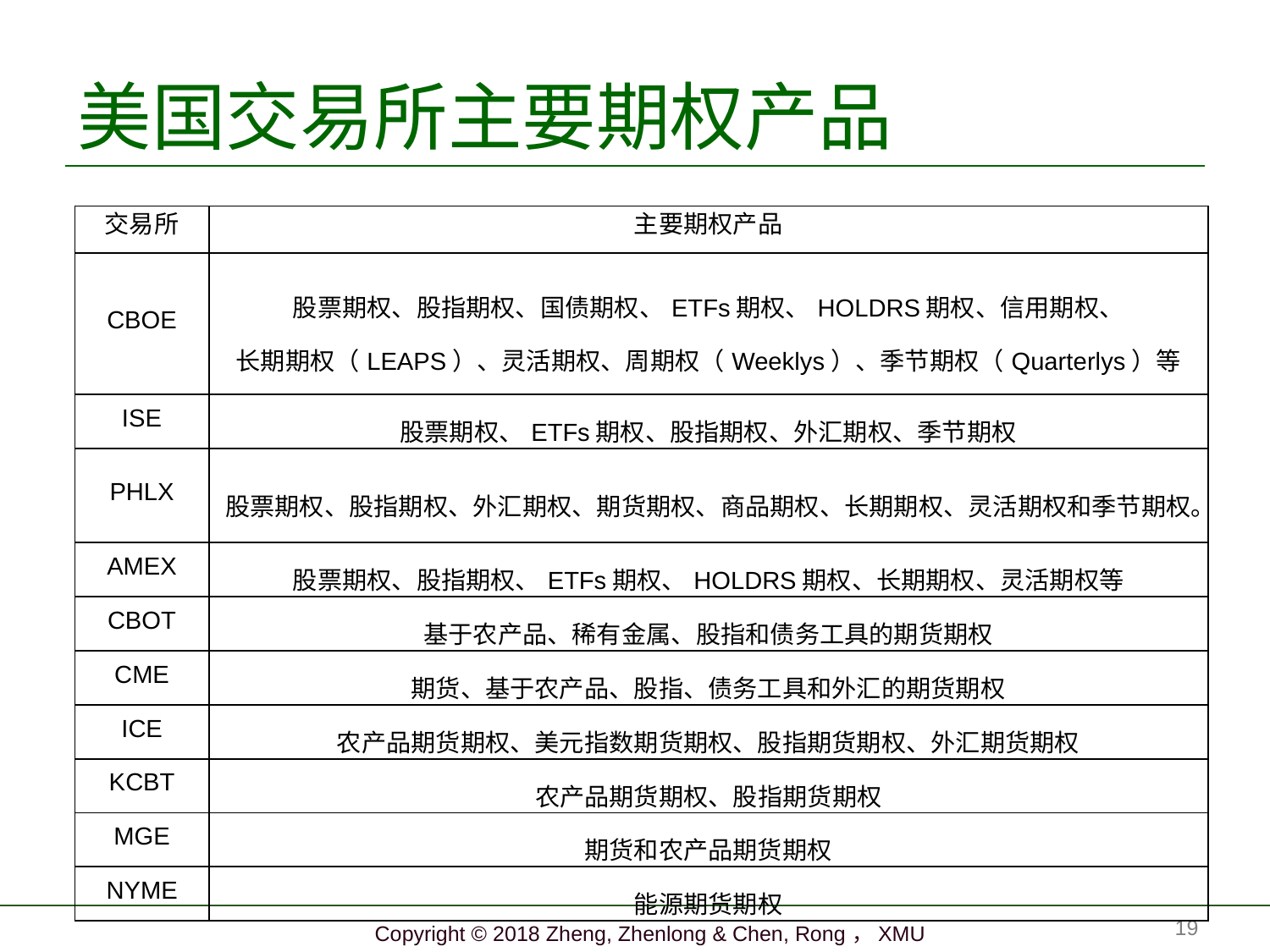

# 美国交易所主要期权产品
| 交易所 | 主要期权产品 |
| --- | --- |
| CBOE | 股票期权、股指期权、国债期权、ETFs期权、HOLDRS期权、信用期权、 长期期权（LEAPS）、灵活期权、周期权（Weeklys）、季节期权（Quarterlys）等 |
| ISE | 股票期权、ETFs期权、股指期权、外汇期权、季节期权 |
| PHLX | 股票期权、股指期权、外汇期权、期货期权、商品期权、长期期权、灵活期权和季节期权。 |
| AMEX | 股票期权、股指期权、ETFs期权、HOLDRS期权、长期期权、灵活期权等 |
| CBOT | 基于农产品、稀有金属、股指和债务工具的期货期权 |
| CME | 期货、基于农产品、股指、债务工具和外汇的期货期权 |
| ICE | 农产品期货期权、美元指数期货期权、股指期货期权、外汇期货期权 |
| KCBT | 农产品期货期权、股指期货期权 |
| MGE | 期货和农产品期货期权 |
| NYME | 能源期货期权 |
19